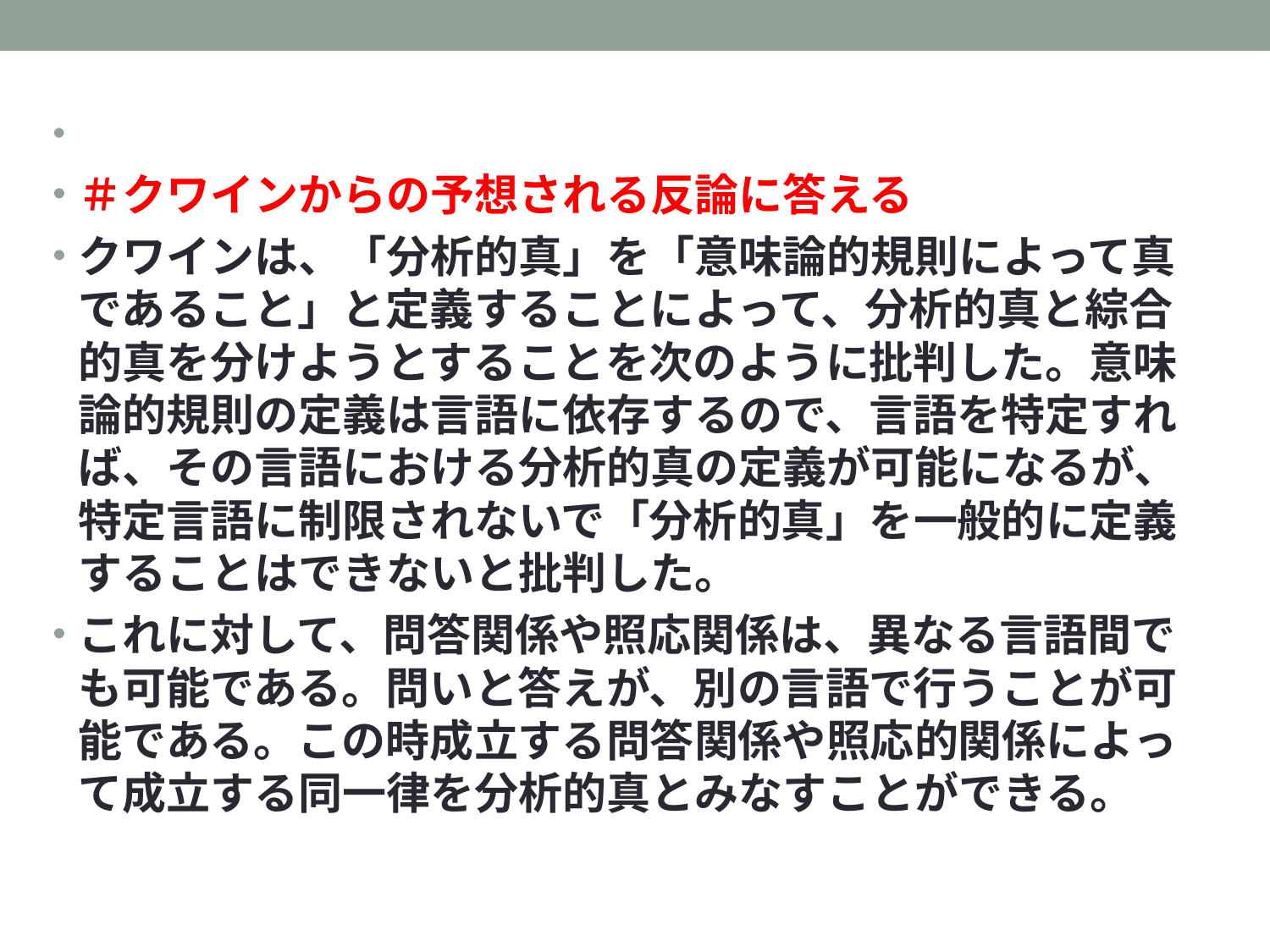

＃クワインからの予想される反論に答える
クワインは、「分析的真」を「意味論的規則によって真であること」と定義することによって、分析的真と綜合的真を分けようとすることを次のように批判した。意味論的規則の定義は言語に依存するので、言語を特定すれば、その言語における分析的真の定義が可能になるが、特定言語に制限されないで「分析的真」を一般的に定義することはできないと批判した。
これに対して、問答関係や照応関係は、異なる言語間でも可能である。問いと答えが、別の言語で行うことが可能である。この時成立する問答関係や照応的関係によって成立する同一律を分析的真とみなすことができる。